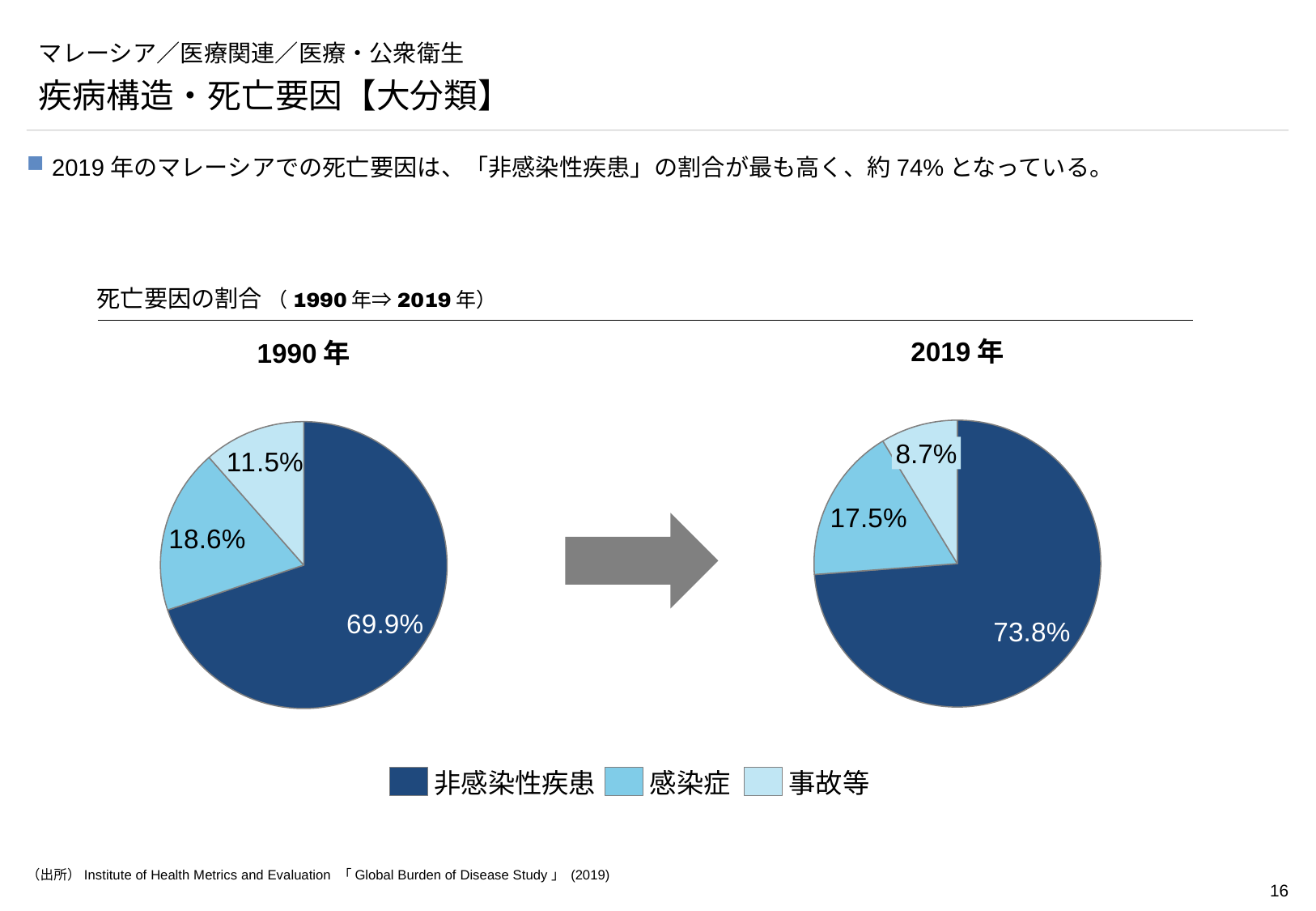

# マレーシア／医療関連／医療・公衆衛生
疾病構造・死亡要因【大分類】
2019年のマレーシアでの死亡要因は、「非感染性疾患」の割合が最も高く、約74%となっている。
死亡要因の割合 （1990年⇒2019年）
2019年
1990年

### Chart

| Category |  |
|---|---|

### Chart

| Category |  |
|---|---|
8.7%

非感染性疾患
感染症
事故等

（出所）Institute of Health Metrics and Evaluation 「Global Burden of Disease Study」 (2019)